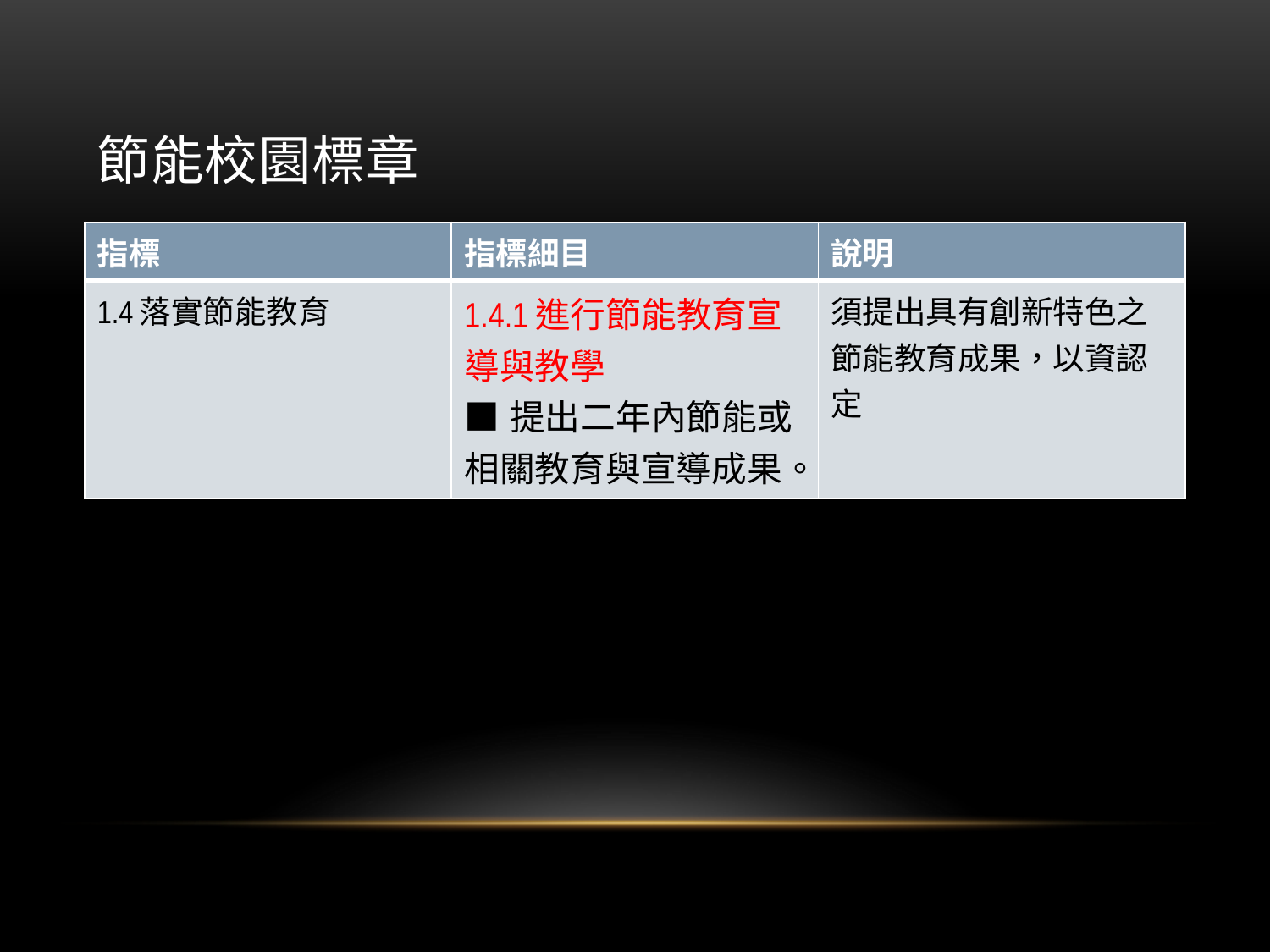

# 節能校園標章
| 指標 | 指標細目 | 說明 |
| --- | --- | --- |
| 1.4落實節能教育 | 1.4.1進行節能教育宣導與教學 ■提出二年內節能或相關教育與宣導成果。 | 須提出具有創新特色之節能教育成果，以資認定 |